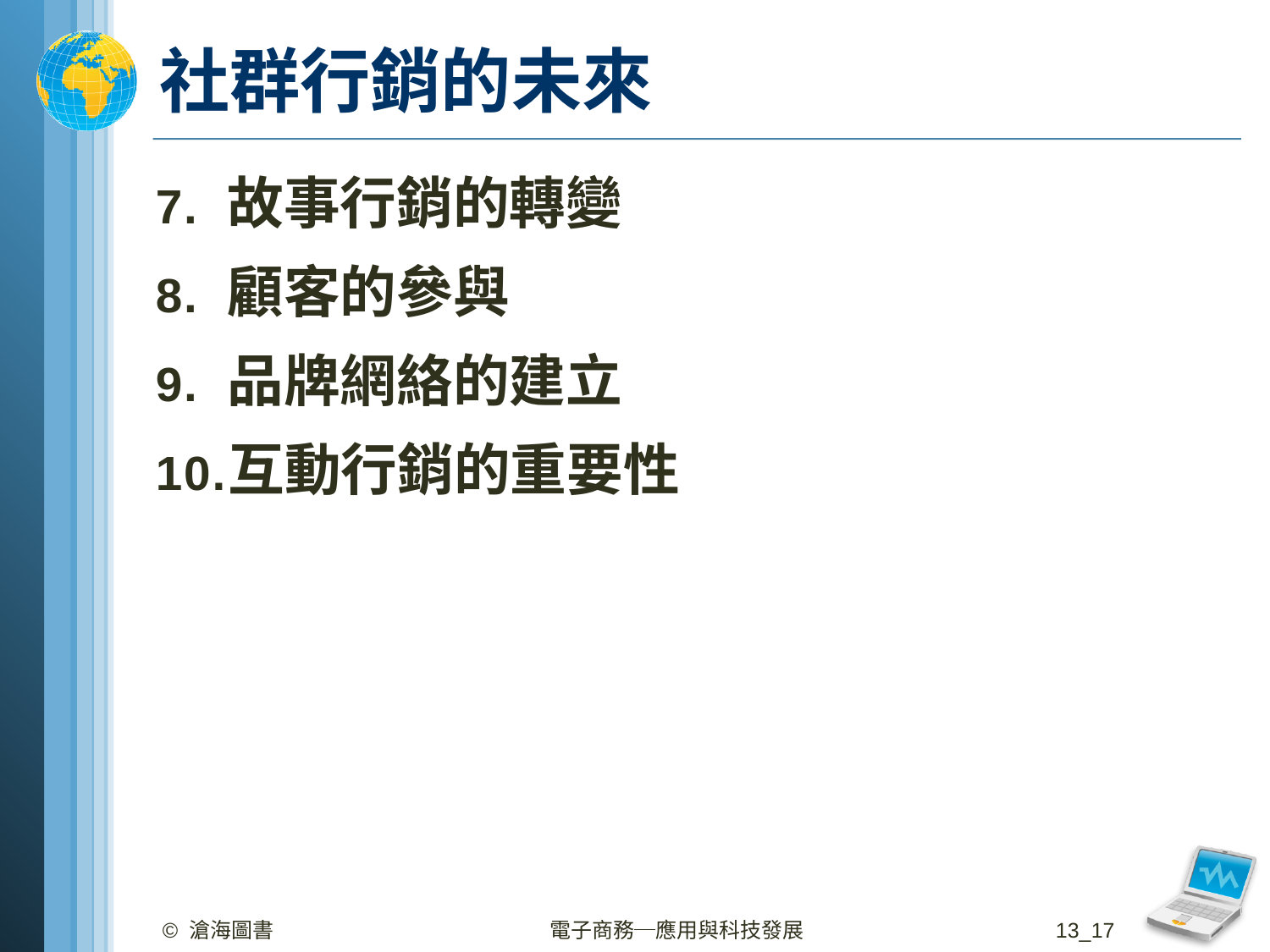

# 社群行銷的未來
故事行銷的轉變
顧客的參與
品牌網絡的建立
互動行銷的重要性
© 滄海圖書
電子商務─應用與科技發展
13_17